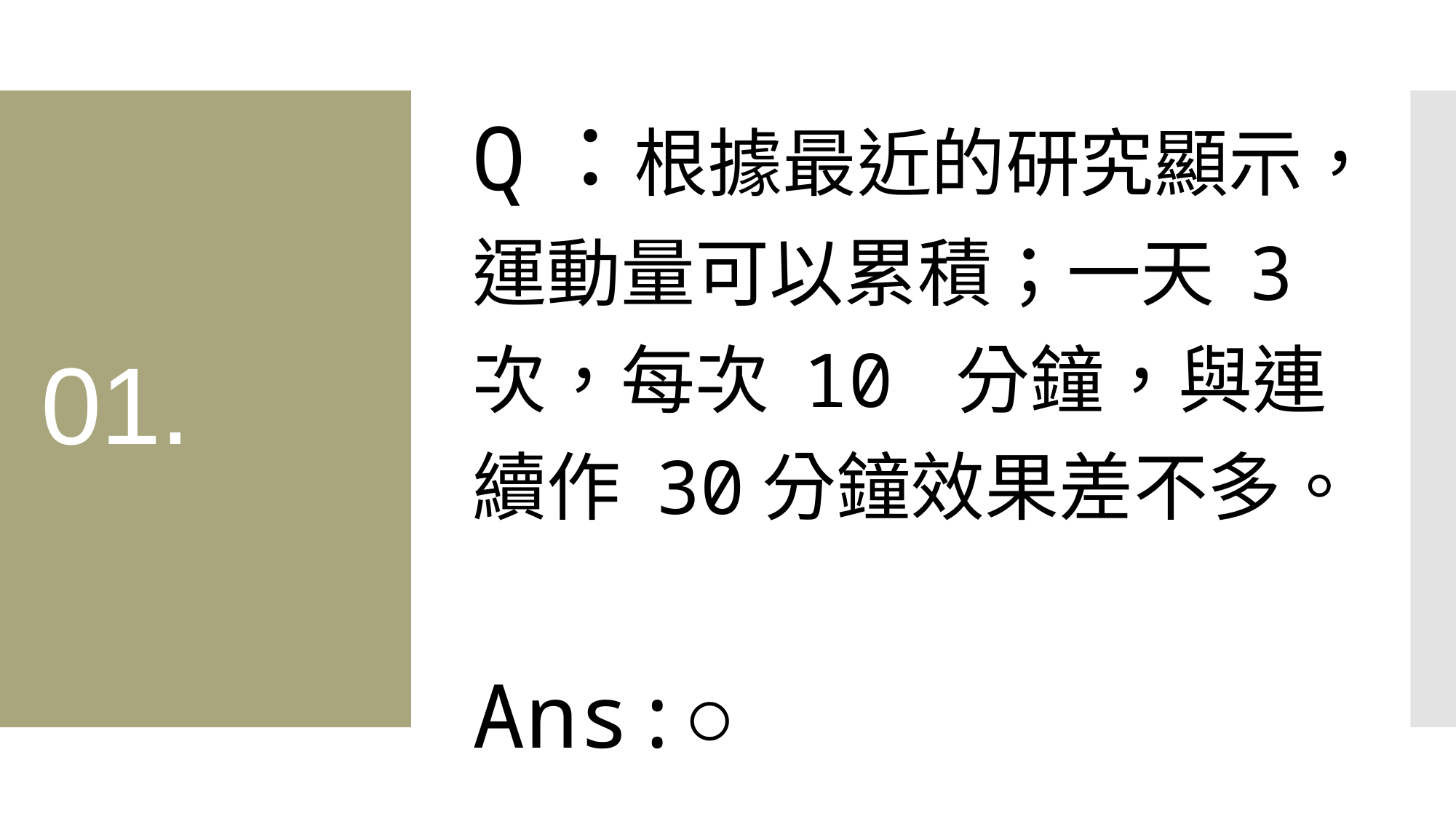

Q：根據最近的研究顯示，運動量可以累積；一天 3 次，每次 10 分鐘，與連續作 30分鐘效果差不多。

Ans:○
# 01.